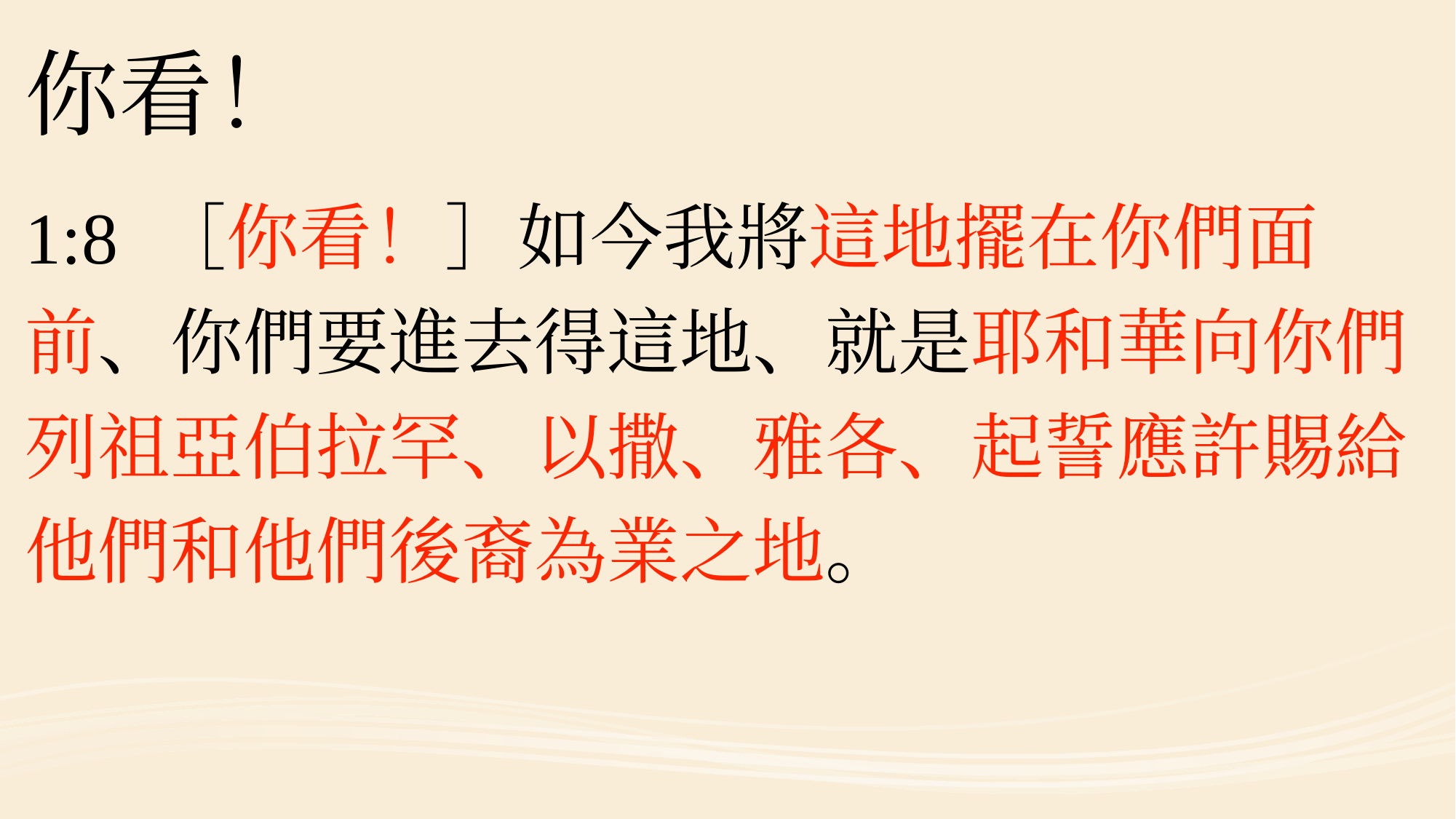

#
你看！

1:8 ［你看！］如今我將這地擺在你們面前、你們要進去得這地、就是耶和華向你們列祖亞伯拉罕、以撒、雅各、起誓應許賜給他們和他們後裔為業之地。
14